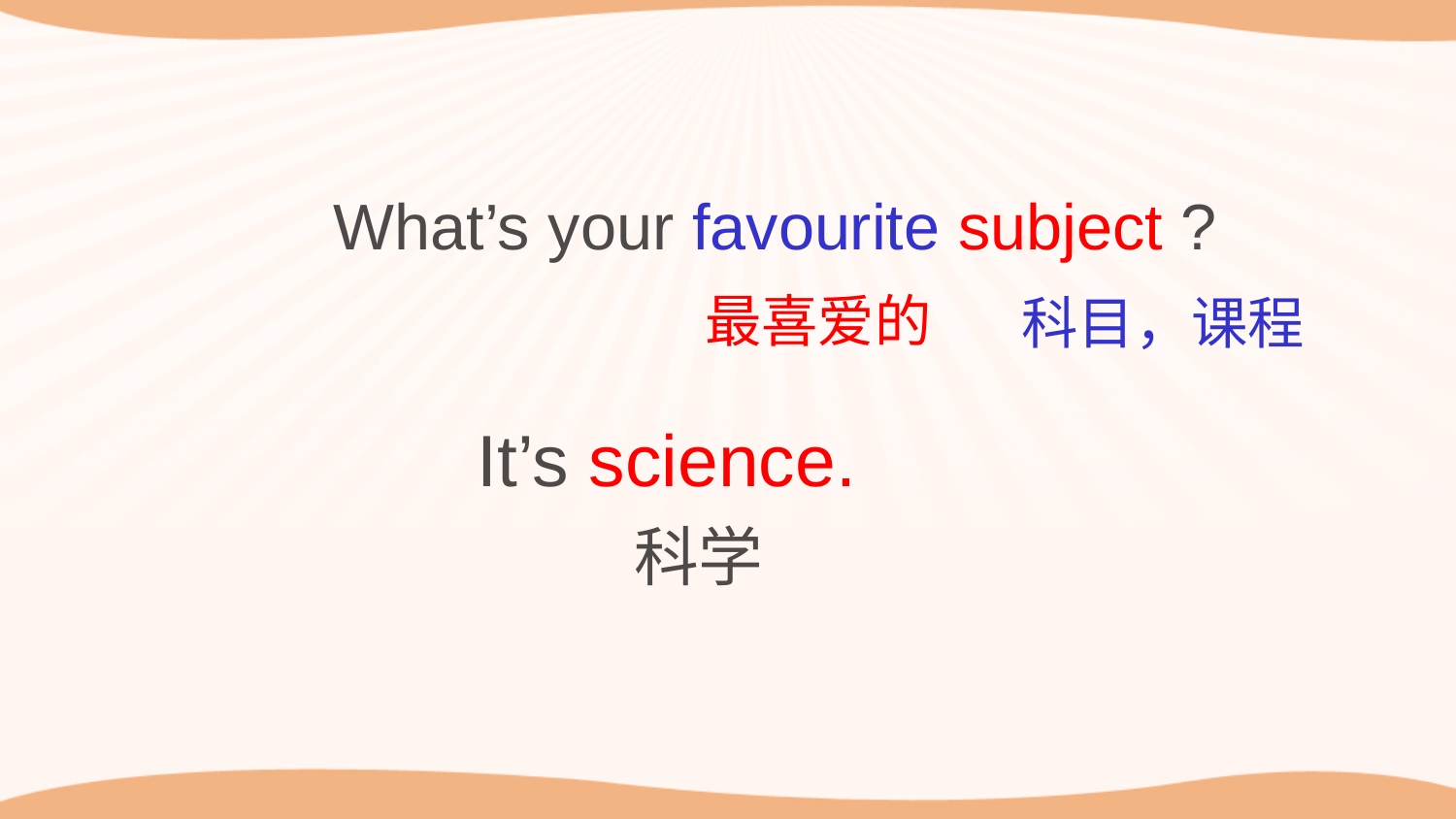

What’s your favourite subject ?
最喜爱的
   科目，课程
It’s science.
科学